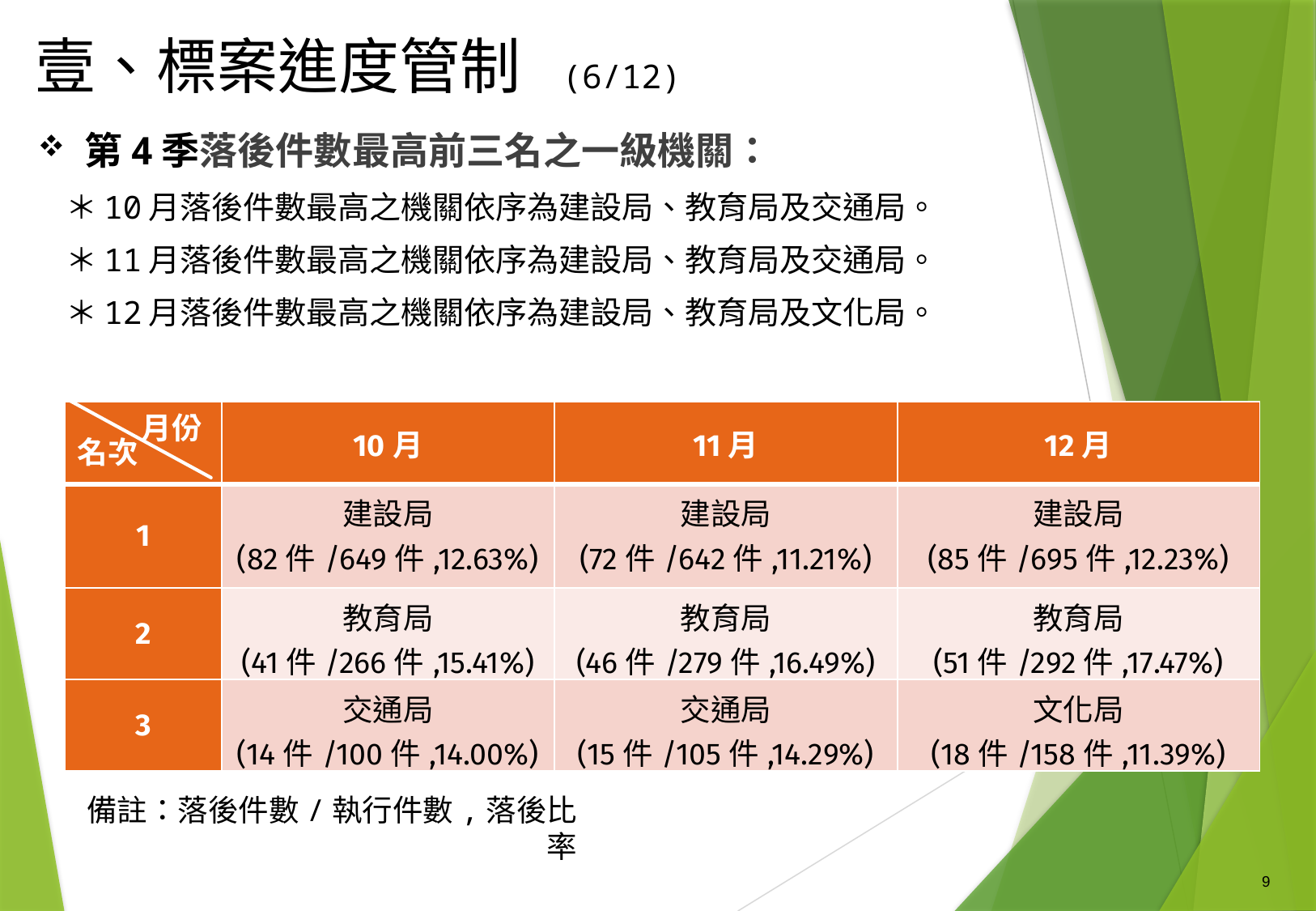

# 壹、標案進度管制  (6/12)
第4季落後件數最高前三名之一級機關：
   ＊10月落後件數最高之機關依序為建設局、教育局及交通局。
   ＊11月落後件數最高之機關依序為建設局、教育局及交通局。
   ＊12月落後件數最高之機關依序為建設局、教育局及文化局。

|  | 10月 | 11月 | 12月 |
| --- | --- | --- | --- |
| 1 | 建設局 (82件/649件,12.63%) | 建設局 (72件/642件,11.21%) | 建設局 (85件/695件,12.23%) |
| 2 | 教育局 (41件/266件,15.41%) | 教育局 (46件/279件,16.49%) | 教育局 (51件/292件,17.47%) |
| 3 | 交通局 (14件/100件,14.00%) | 交通局 (15件/105件,14.29%) | 文化局 (18件/158件,11.39%) |
月份
名次
備註：落後件數/執行件數,落後比率
9